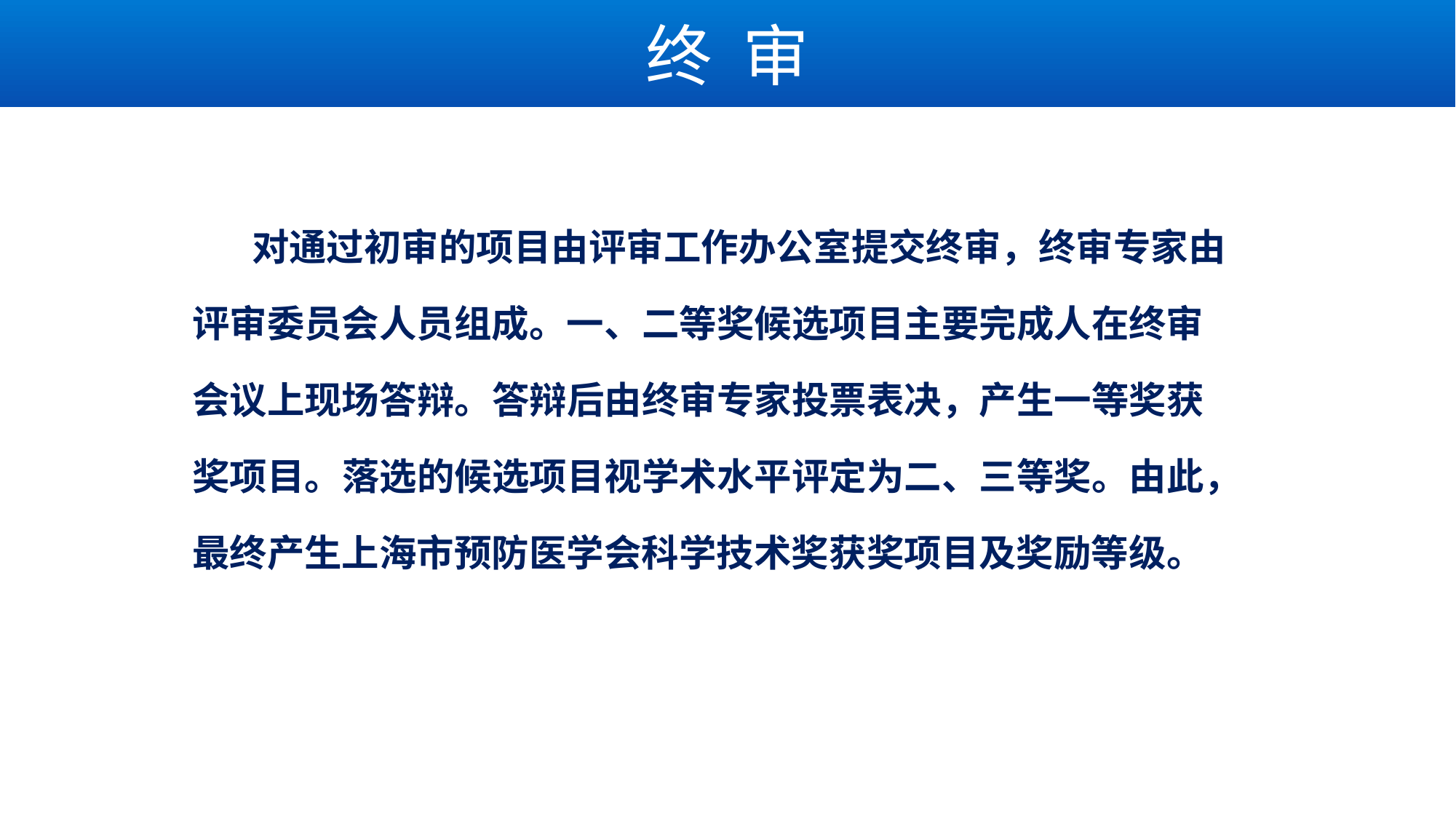

终  审
         对通过初审的项目由评审工作办公室提交终审，终审专家由评审委员会人员组成。一、二等奖候选项目主要完成人在终审会议上现场答辩。答辩后由终审专家投票表决，产生一等奖获奖项目。落选的候选项目视学术水平评定为二、三等奖。由此，最终产生上海市预防医学会科学技术奖获奖项目及奖励等级。